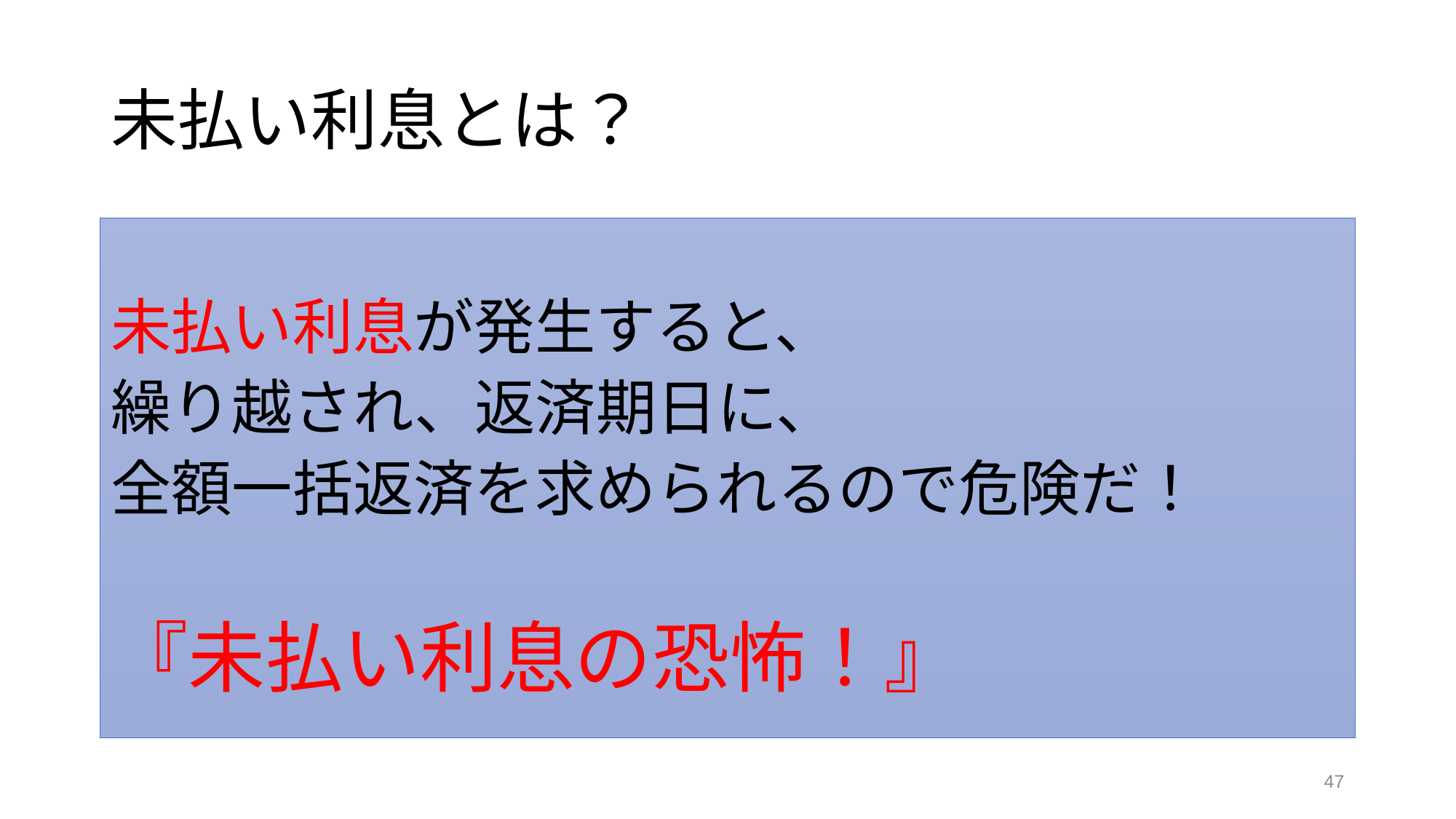

# 未払い利息とは？

未払い利息が発生すると、
繰り越され、返済期日に、
全額一括返済を求められるので危険だ！

『未払い利息の恐怖！』
47